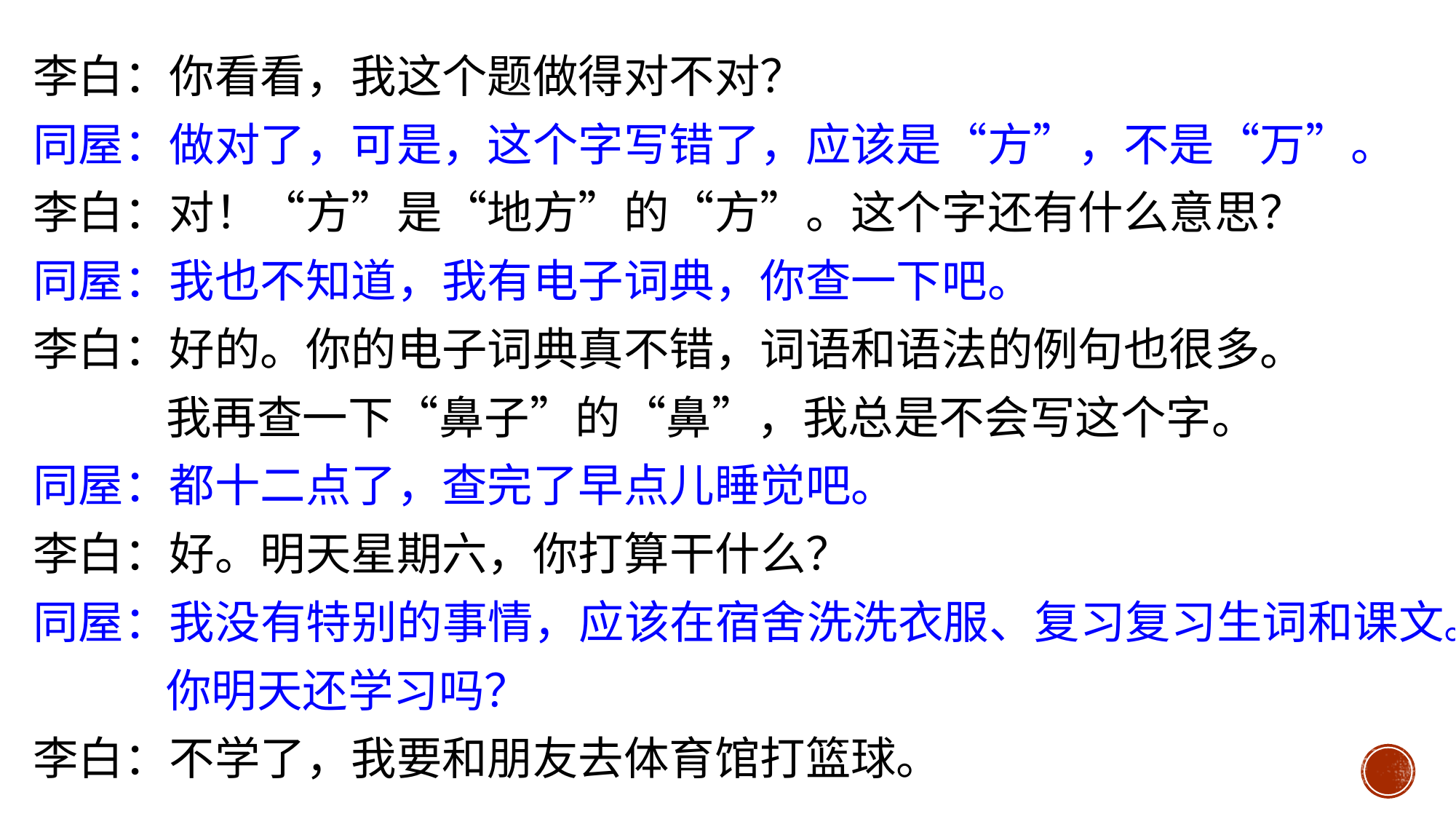

李白：你看看，我这个题做得对不对？
同屋：做对了，可是，这个字写错了，应该是“方”，不是“万”。
李白：对！“方”是“地方”的“方”。这个字还有什么意思？
同屋：我也不知道，我有电子词典，你查一下吧。
李白：好的。你的电子词典真不错，词语和语法的例句也很多。
            我再查一下“鼻子”的“鼻”，我总是不会写这个字。
同屋：都十二点了，查完了早点儿睡觉吧。
李白：好。明天星期六，你打算干什么？
同屋：我没有特别的事情，应该在宿舍洗洗衣服、复习复习生词和课文。
            你明天还学习吗？
李白：不学了，我要和朋友去体育馆打篮球。